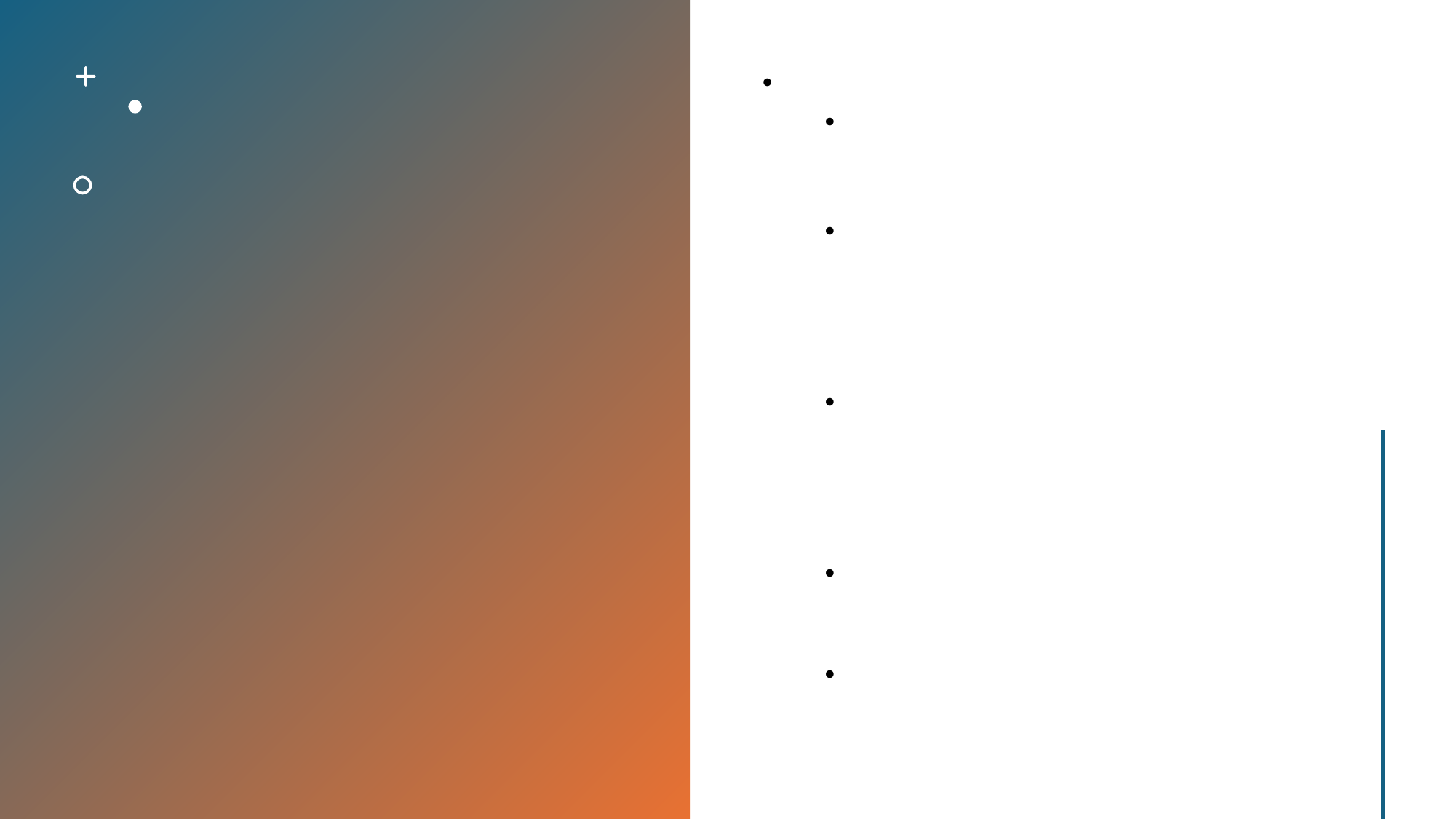

지도와 함께 일본의 지리적 특징 설명
위치: 동아시아에 위치한 섬나라로, 한국과 중국 사이에 위치하고 있습니다.

지형: 주로 산악 지형으로 이루어져 있으며, 북쪽에는 홋카이도, 본도, 신주쿠, 그리고 남쪽에는 리우큐 제도 등이 있습니다.

기후: 기후는 남부와 북부 사이에 상당한 차이가 있으며, 서쪽은 비가 많은 영토이고 동쪽은 건조한 기후를 가지고 있습니다.

해류: 일본을 둘러싼 바다는 다양한 해류가 유입되어 다양한 생태계를 형성합니다.
지리적 영향: 이러한 지리적 특징은 일본의 역사, 문화, 경제 등에 큰 영향을 미쳤습니다.